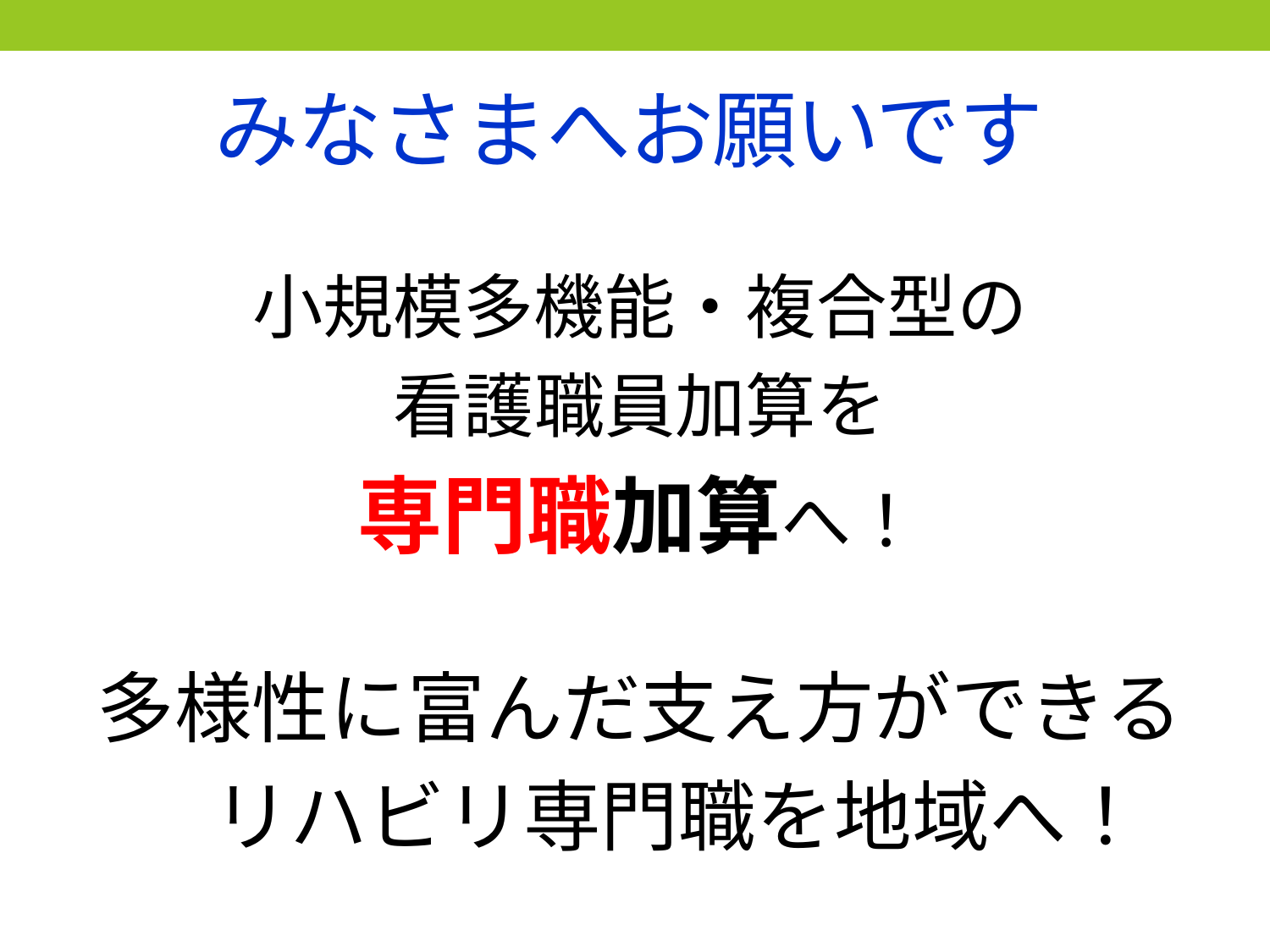

みなさまへお願いです
小規模多機能・複合型の
看護職員加算を
専門職加算へ！

多様性に富んだ支え方ができる
　リハビリ専門職を地域へ！